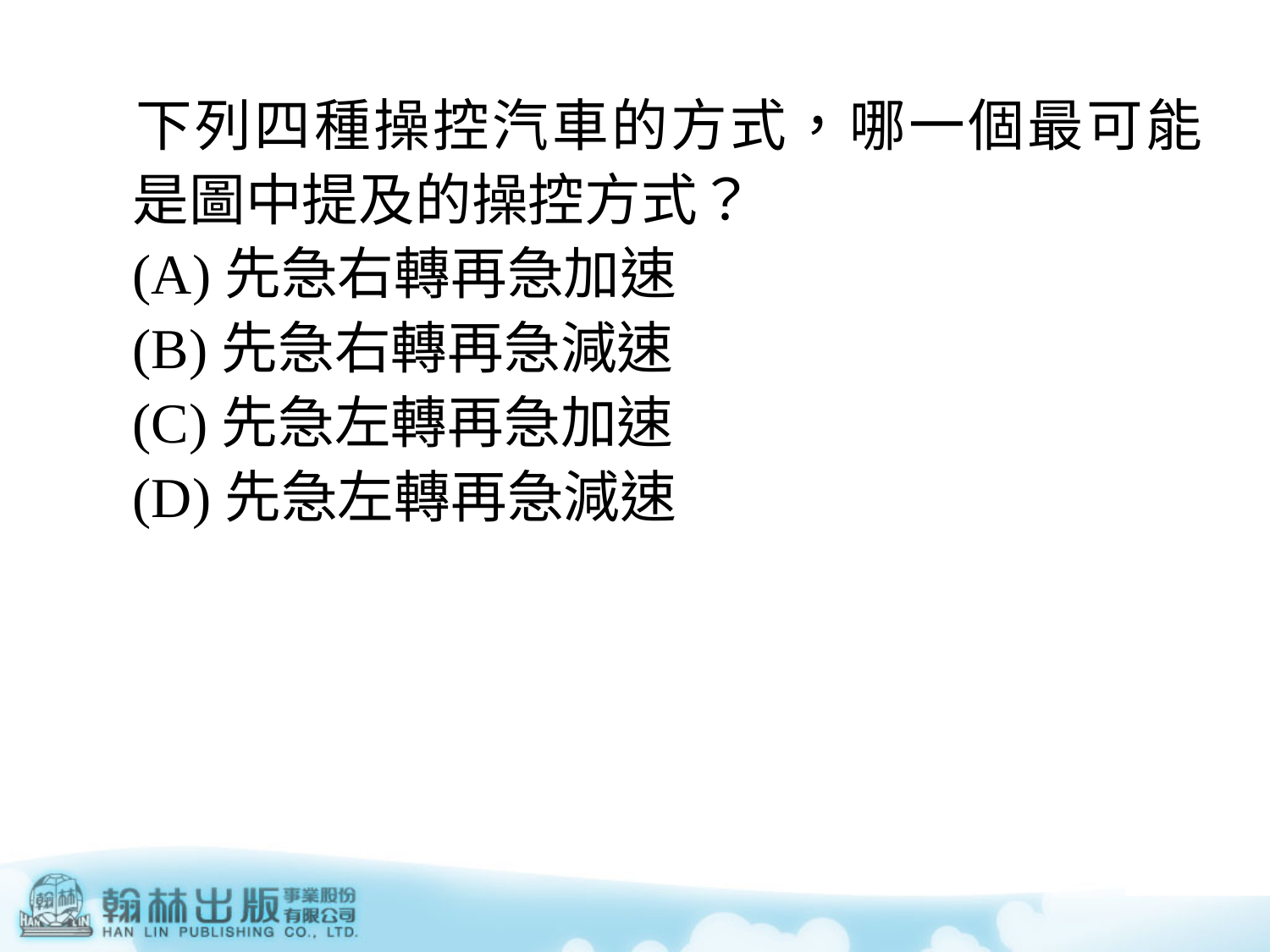

下列四種操控汽車的方式，哪一個最可能是圖中提及的操控方式？
	(A)先急右轉再急加速
	(B)先急右轉再急減速
	(C)先急左轉再急加速
	(D)先急左轉再急減速